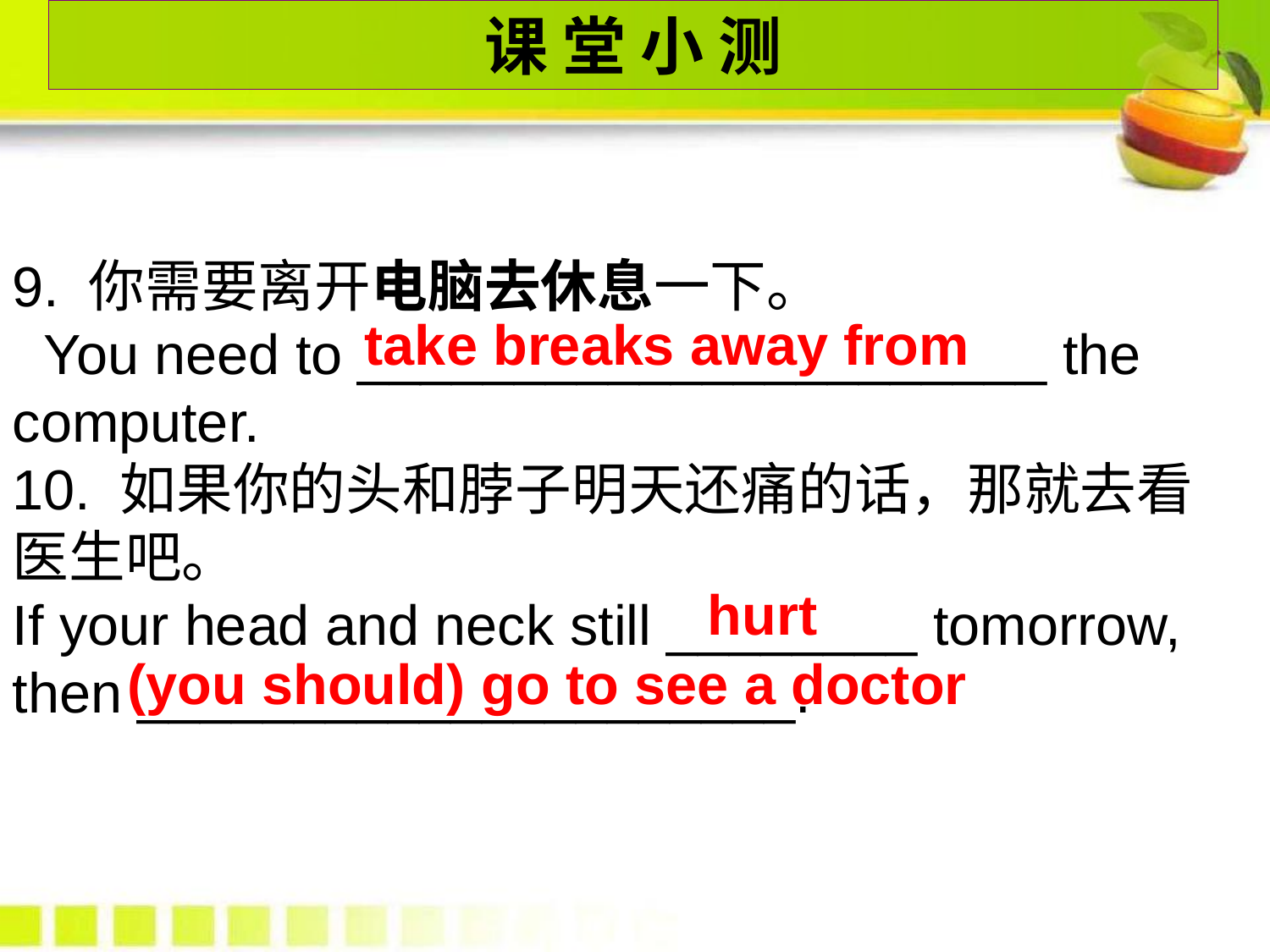

课 堂 小 测
9. 你需要离开电脑去休息一下。
  You need to ______________________ the computer.
10. 如果你的头和脖子明天还痛的话，那就去看医生吧。
If your head and neck still ________ tomorrow, then _____________________.
take breaks away from
hurt
(you should) go to see a doctor